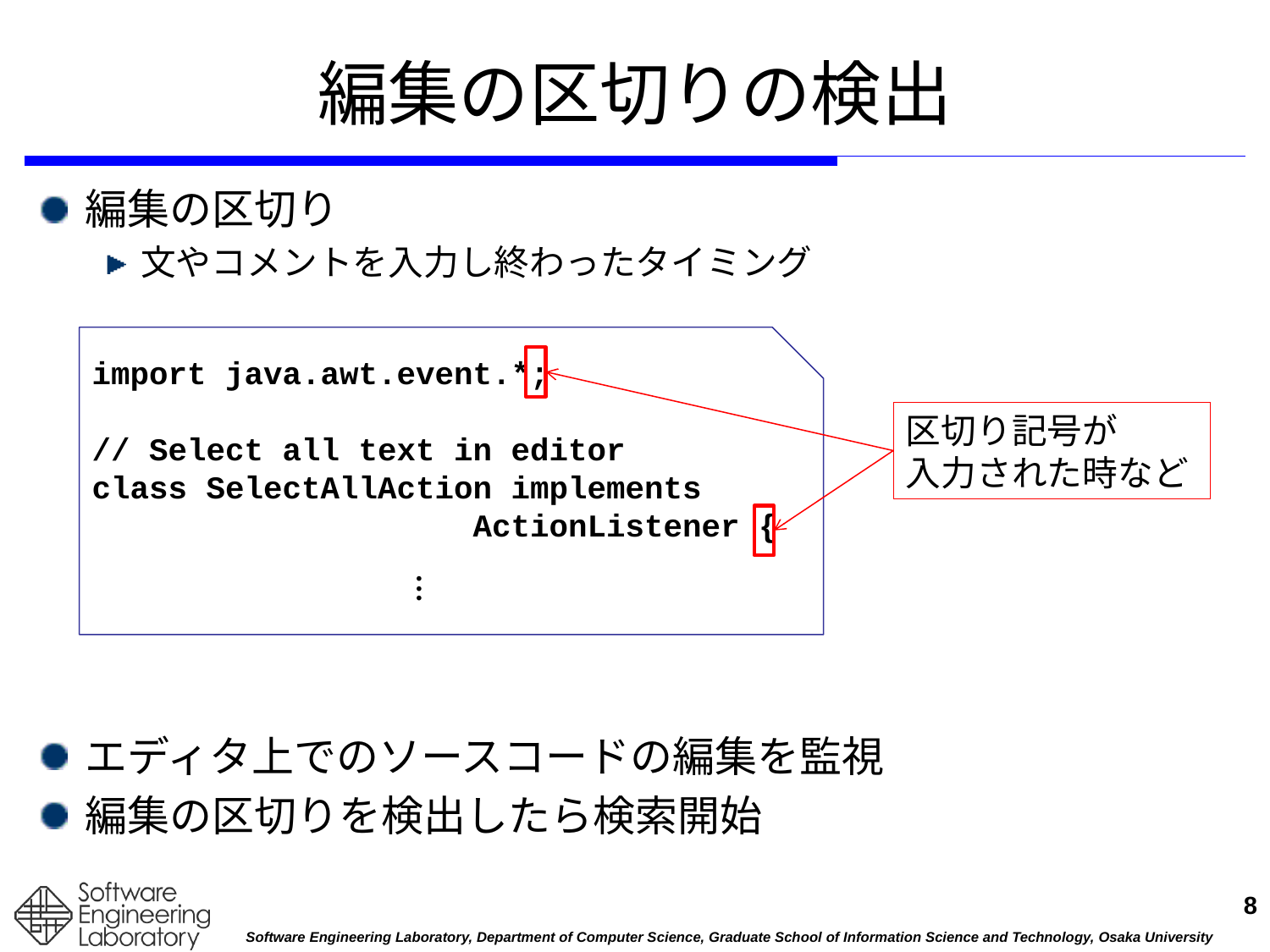

# 編集の区切りの検出
編集の区切り
文やコメントを入力し終わったタイミング

エディタ上でのソースコードの編集を監視
編集の区切りを検出したら検索開始
import java.awt.event.*;

// Select all text in editor
class SelectAllAction implements
                    ActionListener {

　　　　　　　　　　　　　　　　　　　　　　　　　　　　　　　　　　　　　　　　　　　　　　　　　　　　　　　　　　　　　 ●
　　　　　　　　　　　　　　　　　　　　　　　　　　　　　　　　　　　　　　　　　　　　　　　　　　　　　　　　　　　　　 ●
　　　　　　　　　　　　　　　　　　　　　　　　　　　　　　　　　　　　　　　　　　　　　　　　　　　　　　　　　　　　　 ●

区切り記号が
入力された時など